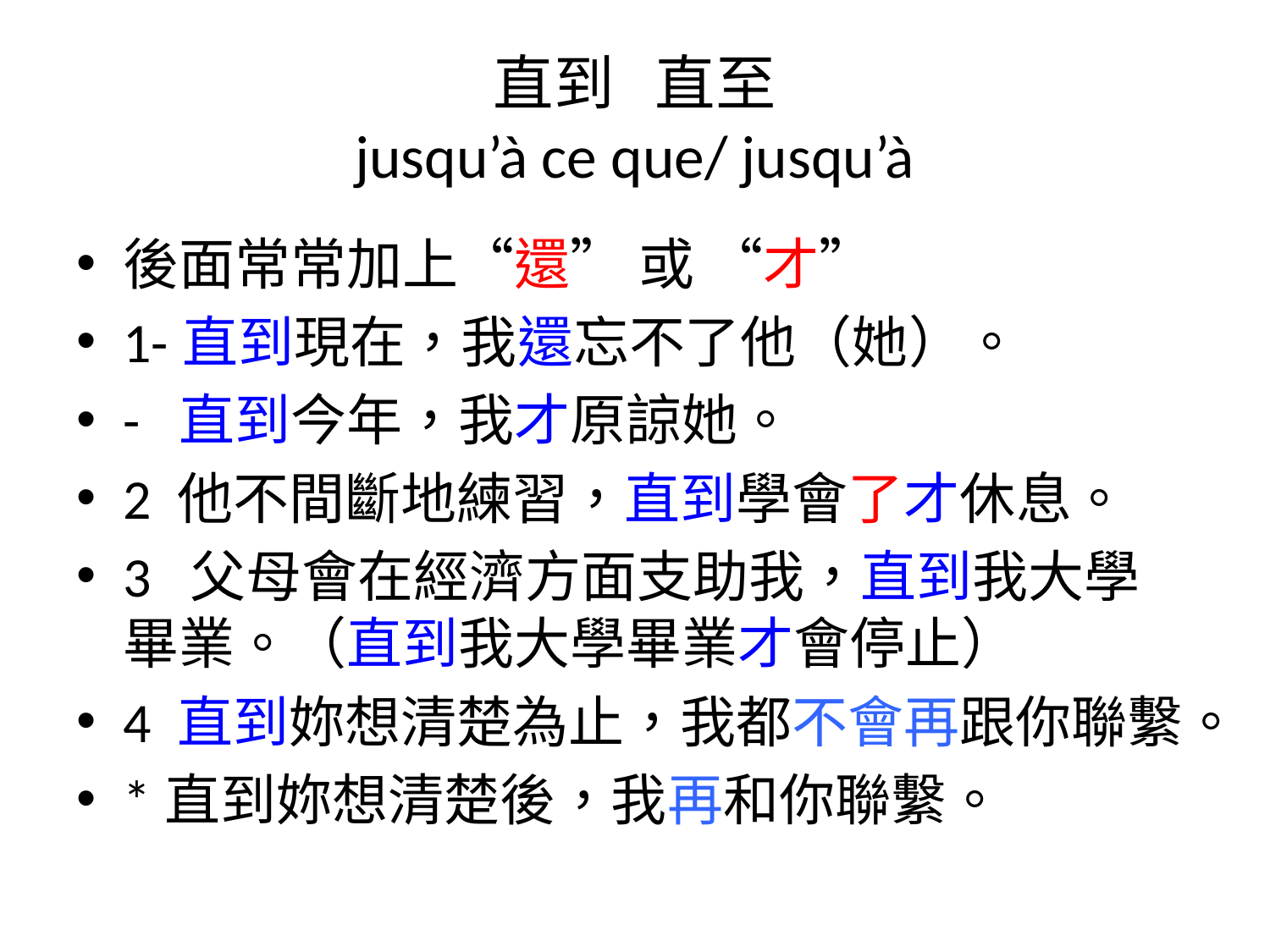

# 直到   直至 jusqu’à ce que/ jusqu’à
後面常常加上“還” 或 “才”
1-直到現在，我還忘不了他（她）。
-  直到今年，我才原諒她。
2 他不間斷地練習，直到學會了才休息。
3  父母會在經濟方面支助我，直到我大學畢業。（直到我大學畢業才會停止）
4 直到妳想清楚為止，我都不會再跟你聯繫。
*直到妳想清楚後，我再和你聯繫。